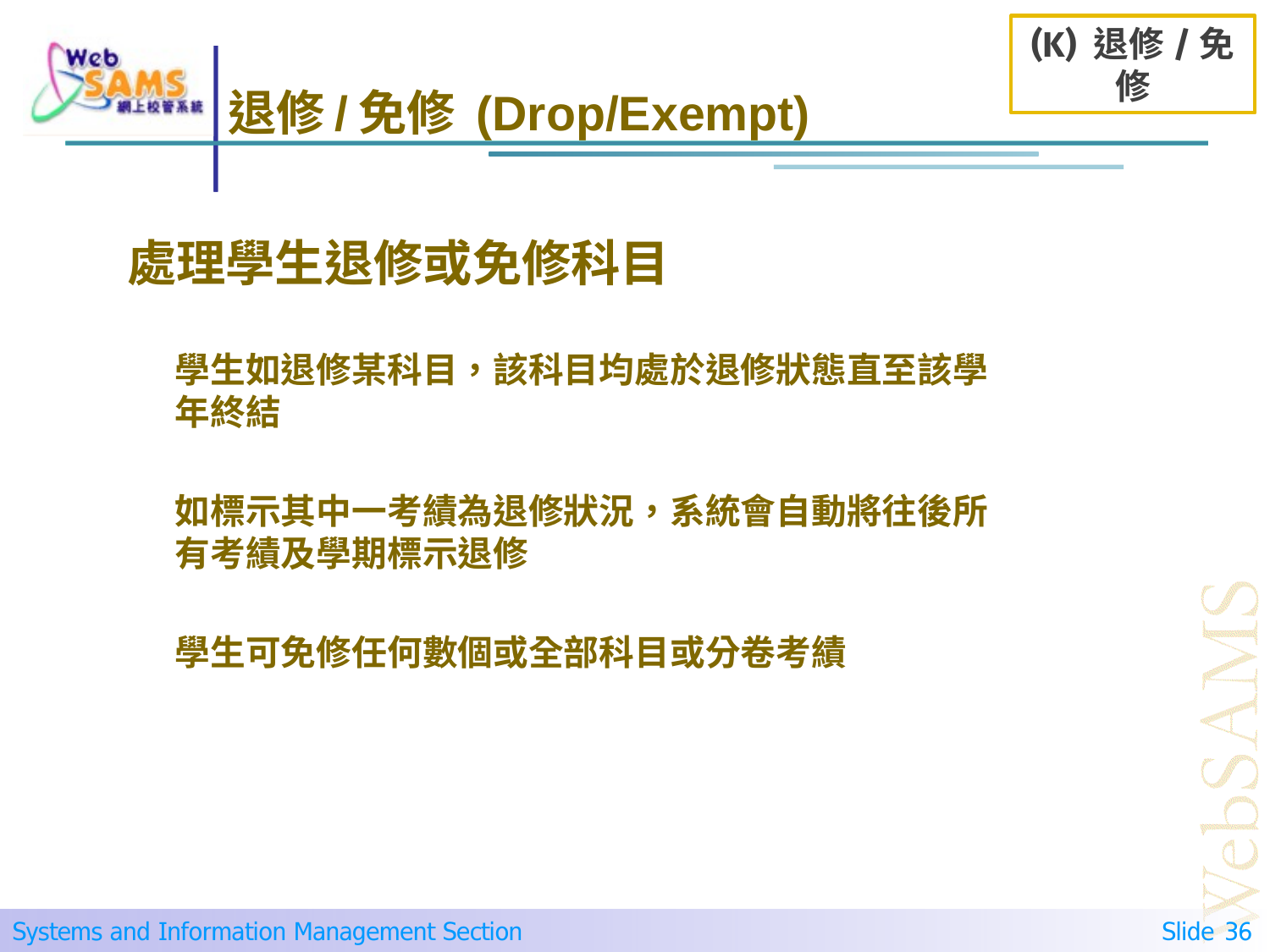

(K) 退修/免修
# 退修/免修 (Drop/Exempt)
處理學生退修或免修科目

學生如退修某科目，該科目均處於退修狀態直至該學年終結

如標示其中一考績為退修狀況，系統會自動將往後所有考績及學期標示退修

學生可免修任何數個或全部科目或分卷考績